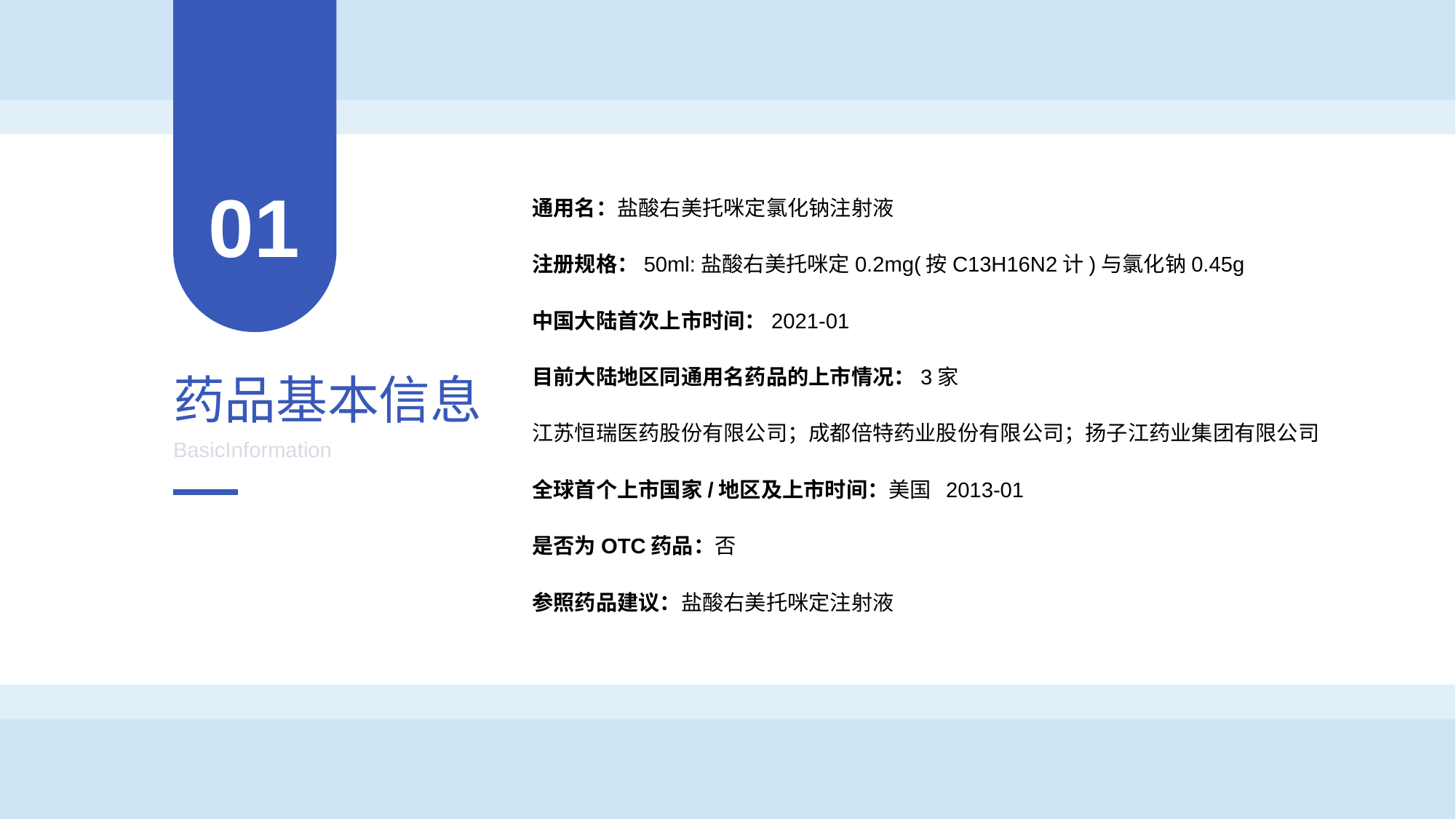

通用名：盐酸右美托咪定氯化钠注射液
注册规格：50ml:盐酸右美托咪定0.2mg(按C13H16N2计)与氯化钠0.45g
中国大陆首次上市时间：2021-01
目前大陆地区同通用名药品的上市情况：3家
江苏恒瑞医药股份有限公司；成都倍特药业股份有限公司；扬子江药业集团有限公司
全球首个上市国家/地区及上市时间：美国  2013-01
是否为OTC药品：否
参照药品建议：盐酸右美托咪定注射液
01
药品基本信息
BasicInformation